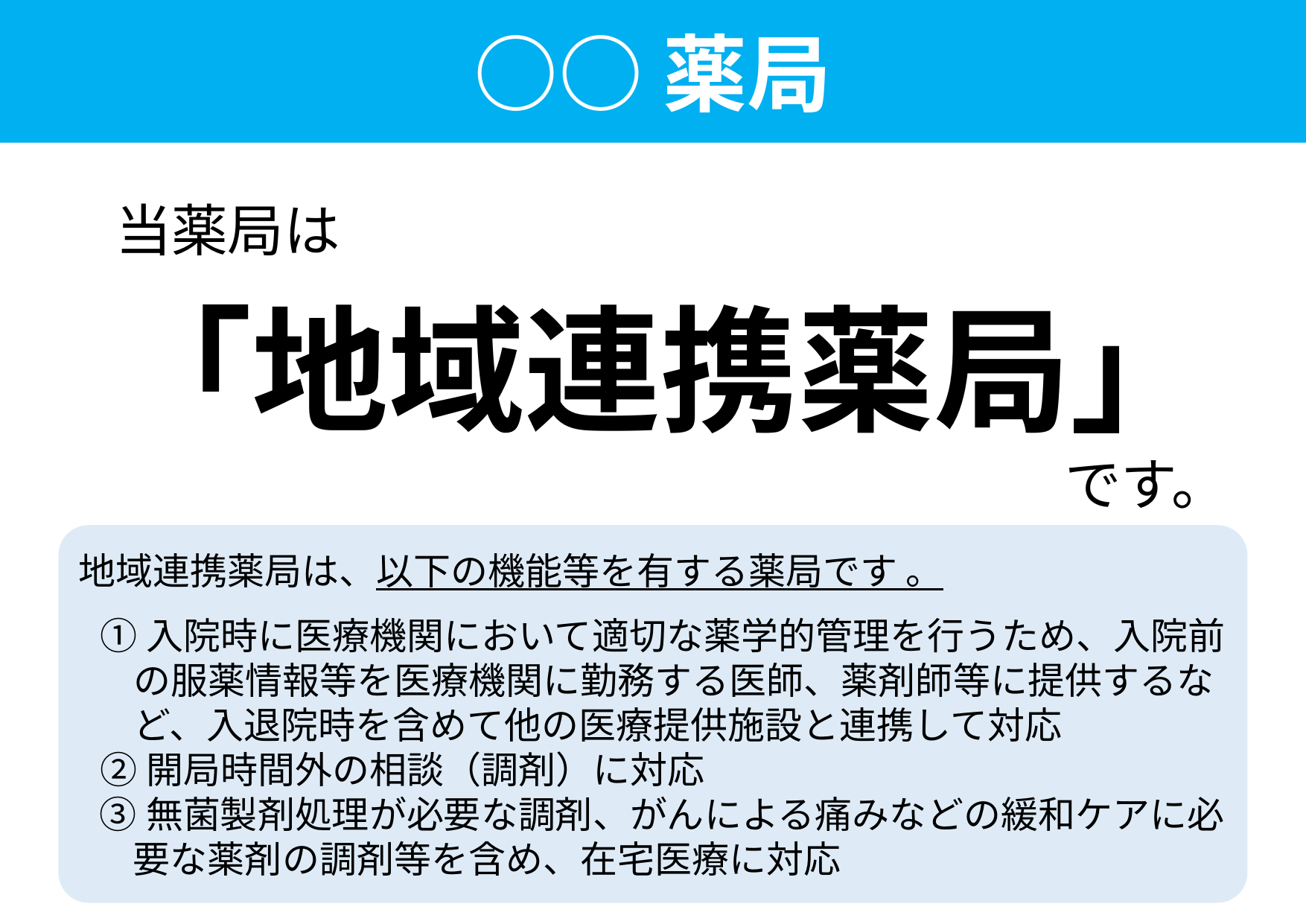

○○薬局
当薬局は

「地域連携薬局」
　　　　　　　　　　　　　　　　　です。
地域連携薬局は、以下の機能等を有する薬局です 。

①入院時に医療機関において適切な薬学的管理を行うため、入院前の服薬情報等を医療機関に勤務する医師、薬剤師等に提供するなど、入退院時を含めて他の医療提供施設と連携して対応
②開局時間外の相談（調剤）に対応
③無菌製剤処理が必要な調剤、がんによる痛みなどの緩和ケアに必要な薬剤の調剤等を含め、在宅医療に対応